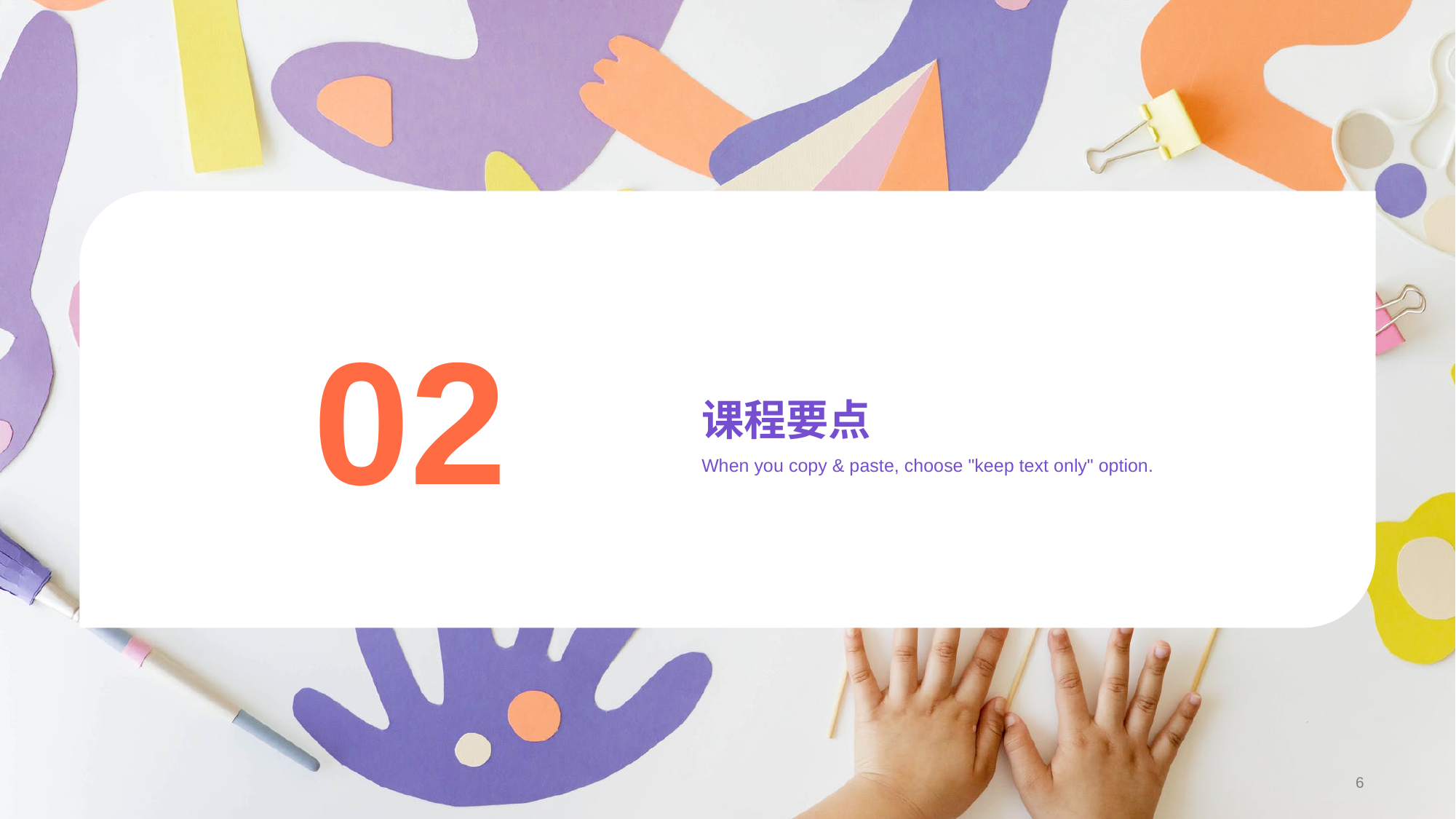

02
# 课程要点
When you copy & paste, choose "keep text only" option.
6